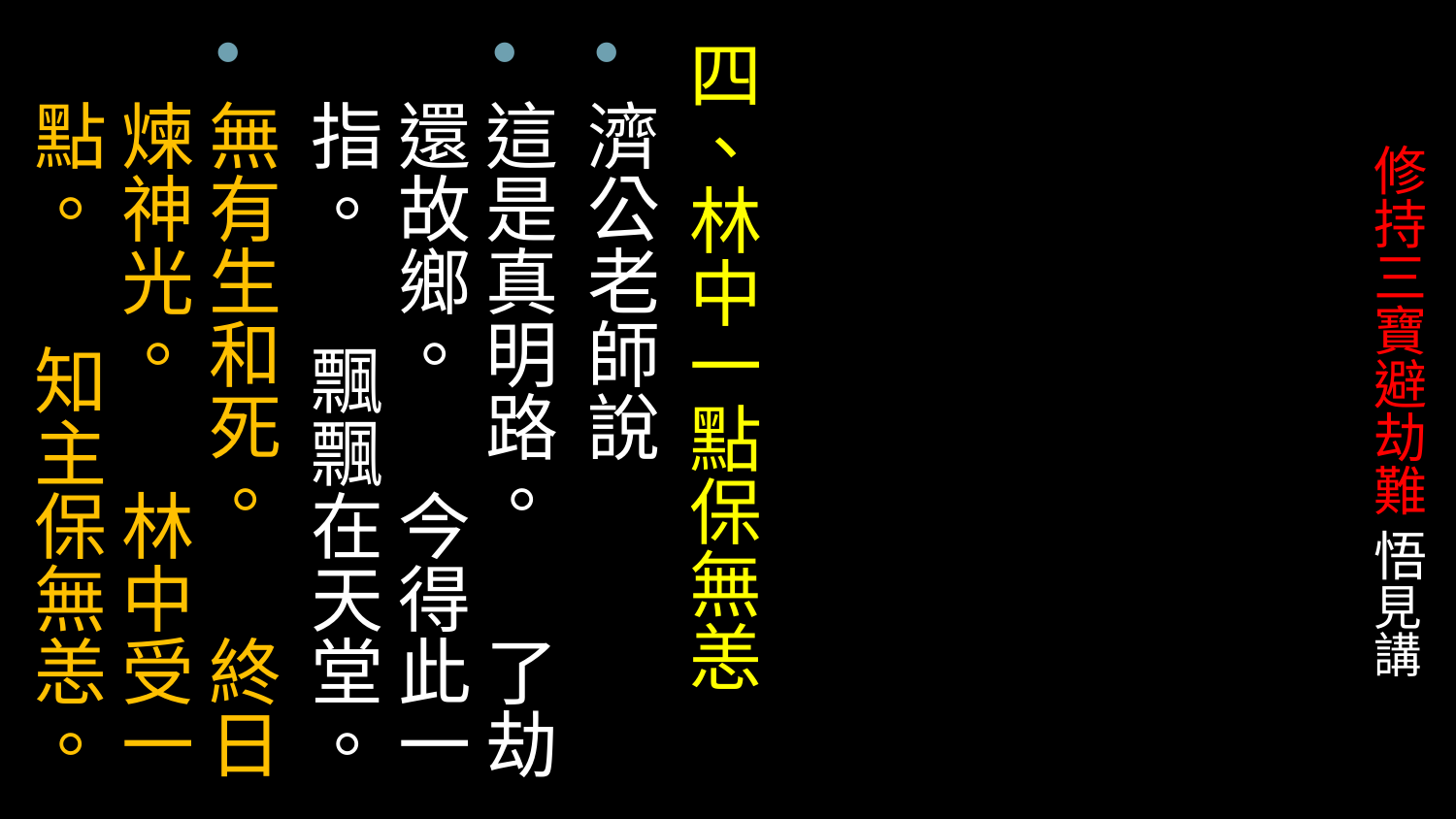

四、林中一點保無恙
濟公老師說
這是真明路。      了劫還故鄉。      今得此一指。      飄飄在天堂。
無有生和死。      終日煉神光。      林中受一點。      知主保無恙。
# 修持三寶避劫難 悟見講